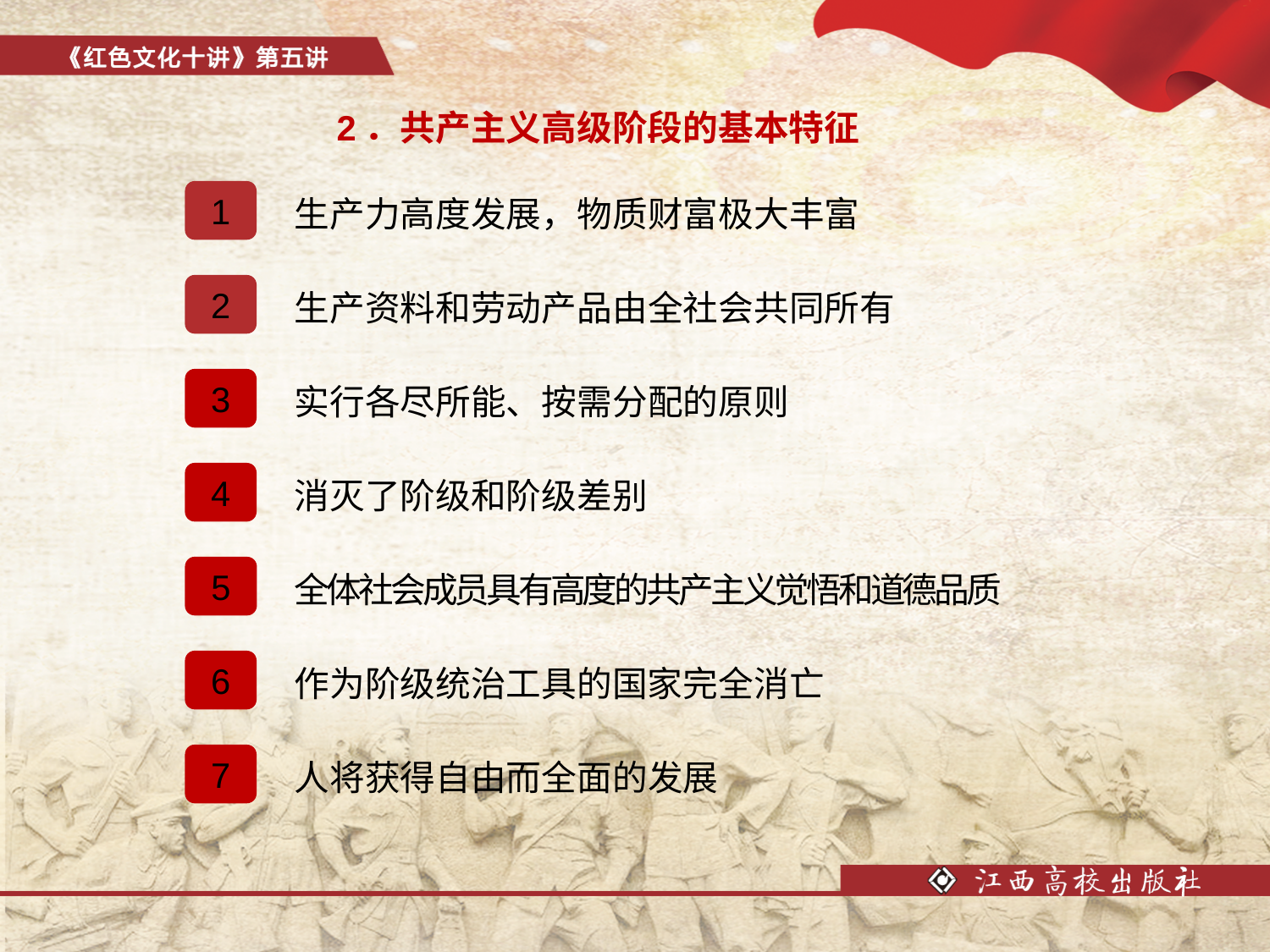

# 2．共产主义高级阶段的基本特征
1
生产力高度发展，物质财富极大丰富
2
生产资料和劳动产品由全社会共同所有
3
实行各尽所能、按需分配的原则
4
消灭了阶级和阶级差别
5
全体社会成员具有高度的共产主义觉悟和道德品质
6
作为阶级统治工具的国家完全消亡
7
人将获得自由而全面的发展